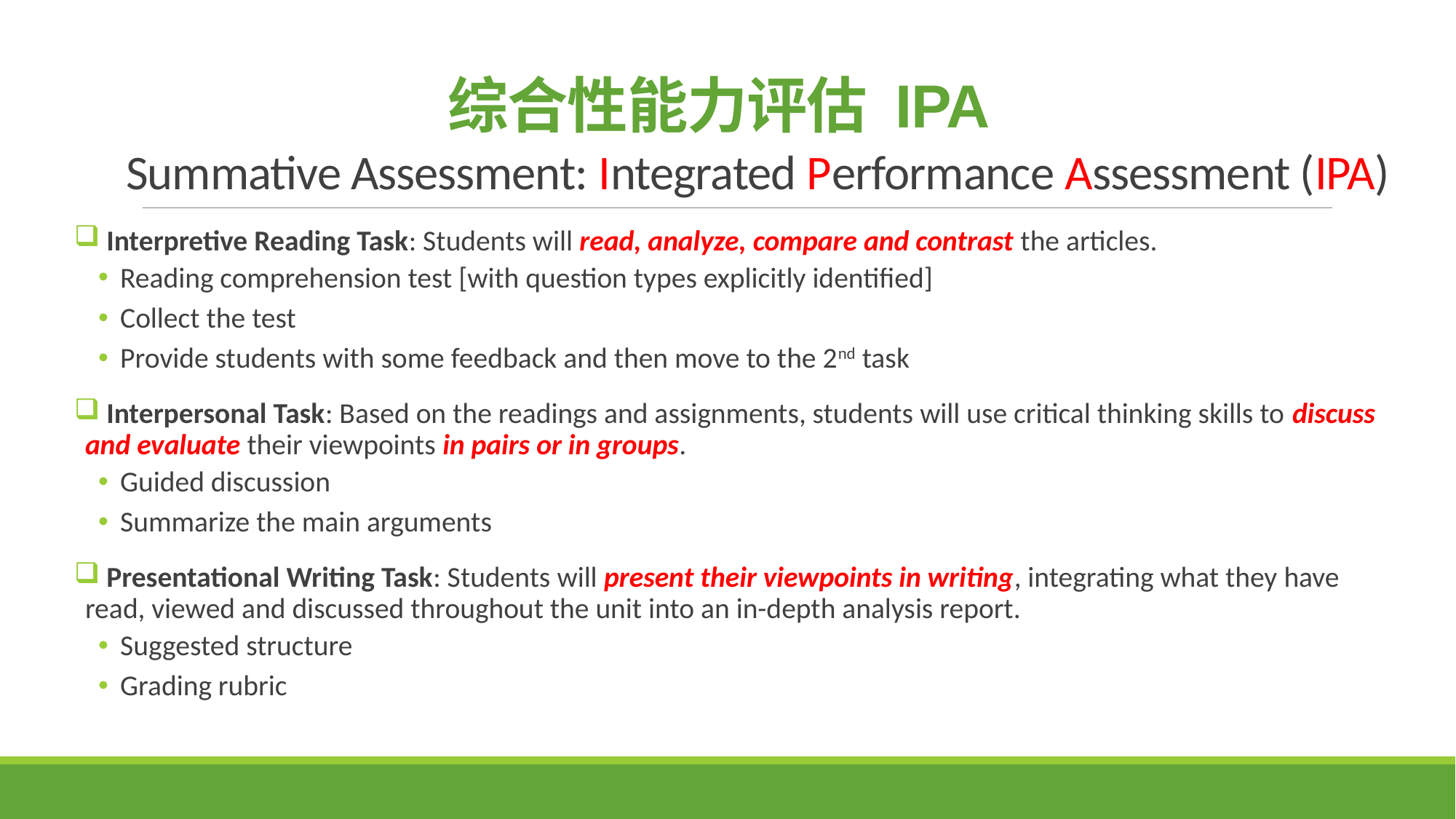

# 综合性能力评估 IPA Summative Assessment: Integrated Performance Assessment (IPA)
 Interpretive Reading Task: Students will read, analyze, compare and contrast the articles.
Reading comprehension test [with question types explicitly identified]
Collect the test
Provide students with some feedback and then move to the 2nd task
 Interpersonal Task: Based on the readings and assignments, students will use critical thinking skills to discuss and evaluate their viewpoints in pairs or in groups.
Guided discussion
Summarize the main arguments
 Presentational Writing Task: Students will present their viewpoints in writing, integrating what they have read, viewed and discussed throughout the unit into an in-depth analysis report.
Suggested structure
Grading rubric